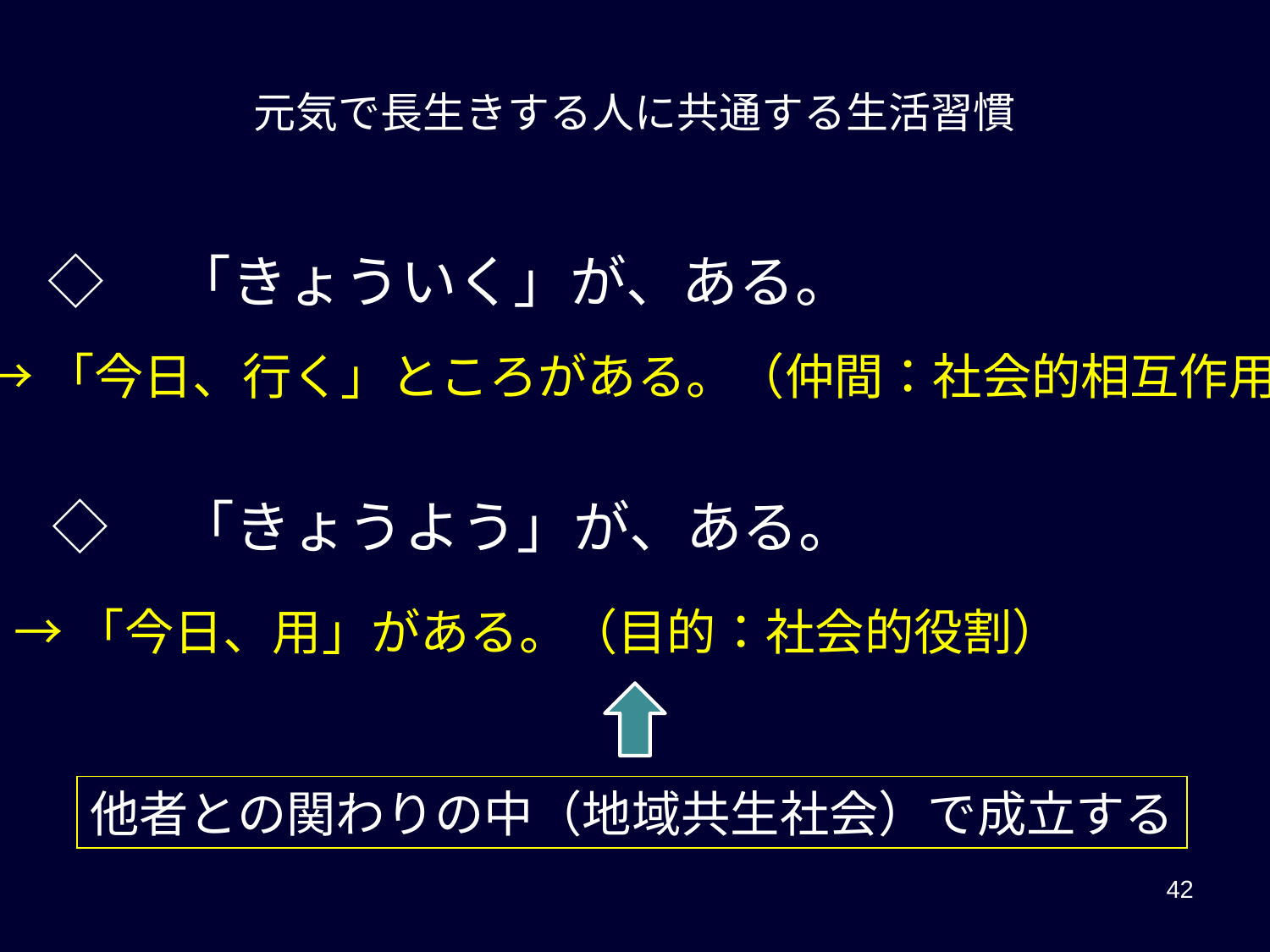

元気で長生きする人に共通する生活習慣
◇　「きょういく」が、ある。
→「今日、行く」ところがある。（仲間：社会的相互作用）
◇　「きょうよう」が、ある。
→「今日、用」がある。（目的：社会的役割）

他者との関わりの中（地域共生社会）で成立する
42